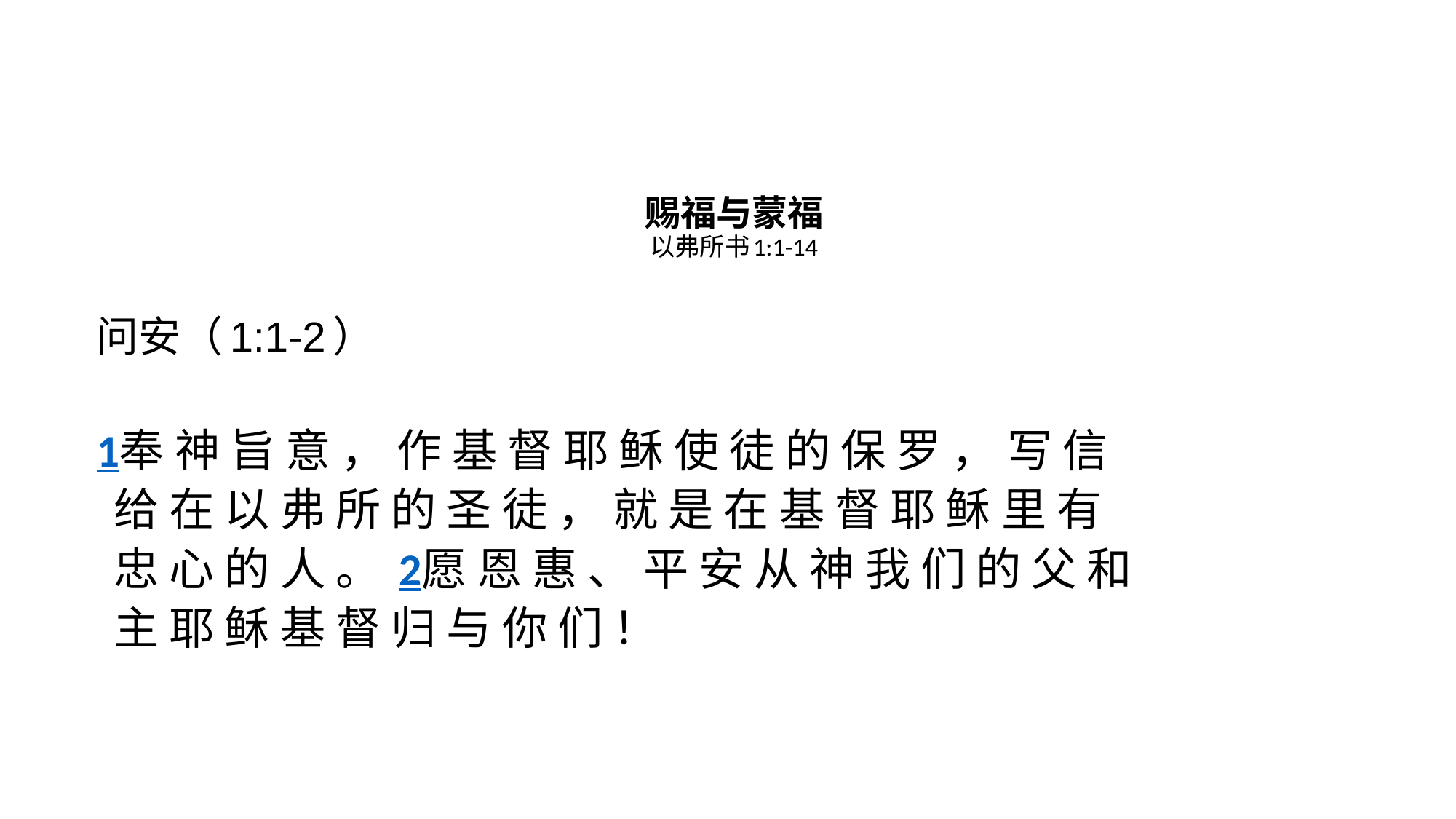

# 赐福与蒙福 以弗所书1:1-14
问安（1:1-2）

1奉 神 旨 意 ， 作 基 督 耶 稣 使 徒 的 保 罗 ， 写 信
 给 在 以 弗 所 的 圣 徒 ， 就 是 在 基 督 耶 稣 里 有
 忠 心 的 人 。 2愿 恩 惠 、 平 安 从 神 我 们 的 父 和
 主 耶 稣 基 督 归 与 你 们 ！